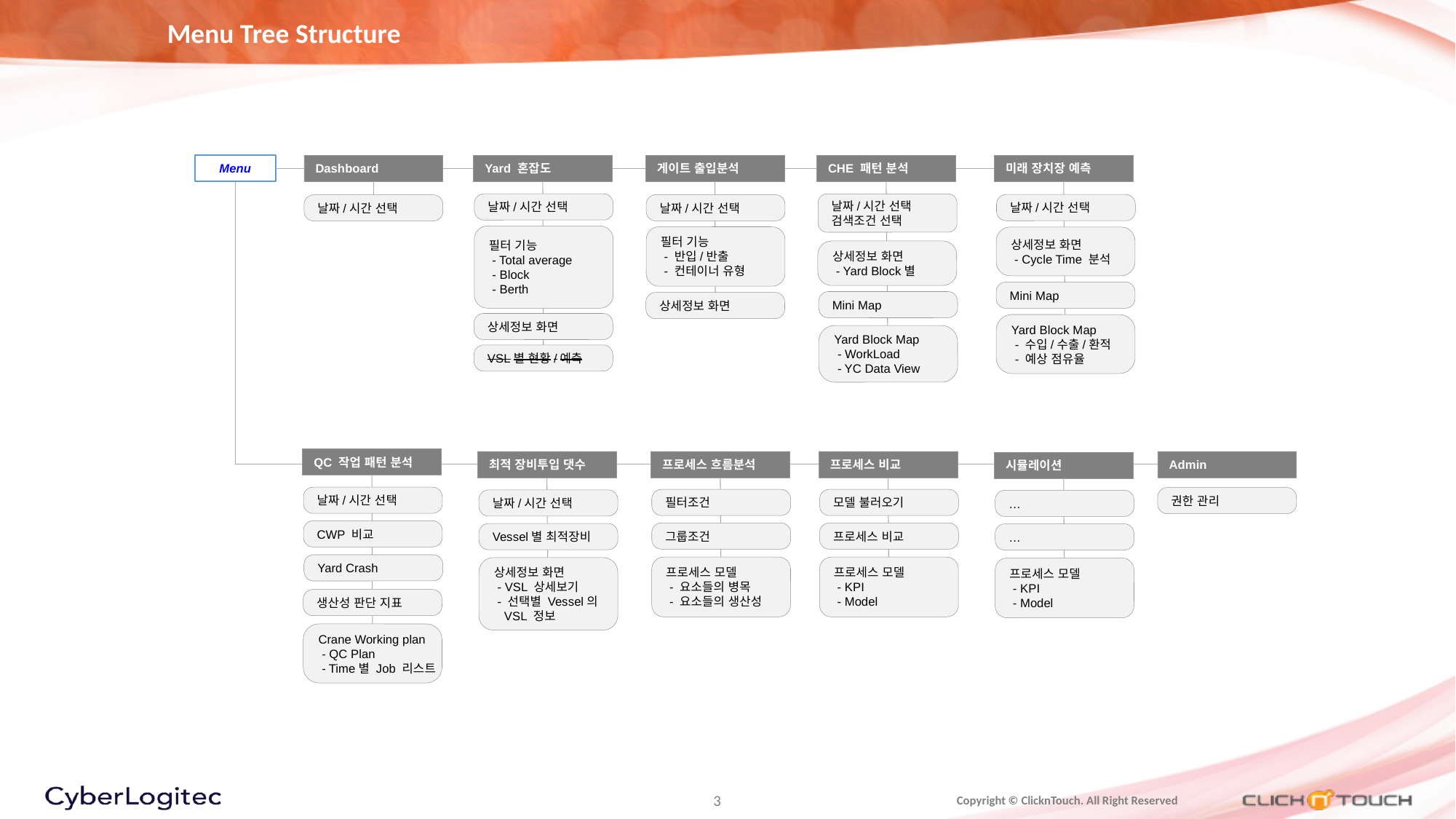

Menu Tree Structure
Dashboard
Yard 혼잡도
게이트 출입분석
CHE 패턴 분석
미래 장치장 예측
Menu
날짜/시간 선택
검색조건 선택
날짜/시간 선택
날짜/시간 선택
날짜/시간 선택
날짜/시간 선택
필터 기능
 - Total average
 - Block
 - Berth
필터 기능
 - 반입/반출
 - 컨테이너 유형
상세정보 화면
 - Cycle Time 분석
상세정보 화면
 - Yard Block별
Mini Map
Mini Map
상세정보 화면
상세정보 화면
Yard Block Map
 - 수입/수출/환적
 - 예상 점유율
Yard Block Map
 - WorkLoad
 - YC Data View
VSL별 현황/예측
QC 작업 패턴 분석
최적 장비투입 댓수
프로세스 흐름분석
프로세스 비교
Admin
시뮬레이션
날짜/시간 선택
권한 관리
필터조건
모델 불러오기
날짜/시간 선택
…
CWP 비교
그룹조건
프로세스 비교
Vessel별 최적장비
…
Yard Crash
프로세스 모델
 - 요소들의 병목
 - 요소들의 생산성
프로세스 모델
 - KPI
 - Model
상세정보 화면
 - VSL 상세보기
 - 선택별 Vessel의
   VSL 정보
프로세스 모델
 - KPI
 - Model
생산성 판단 지표
Crane Working plan
 - QC Plan
 - Time별 Job 리스트